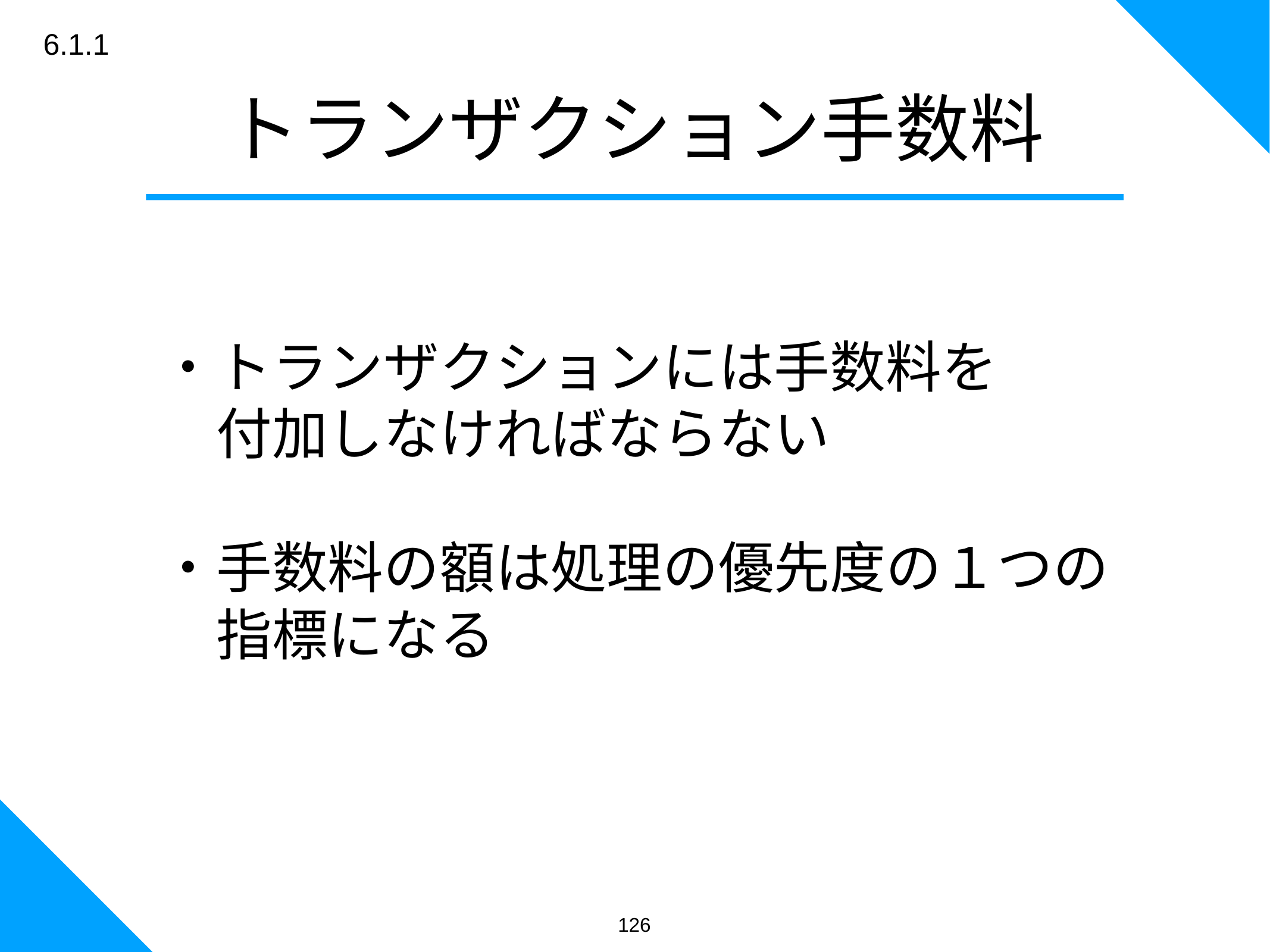

6.1.1
トランザクション手数料
・トランザクションには手数料を
　付加しなければならない

・手数料の額は処理の優先度の１つの
　指標になる
126